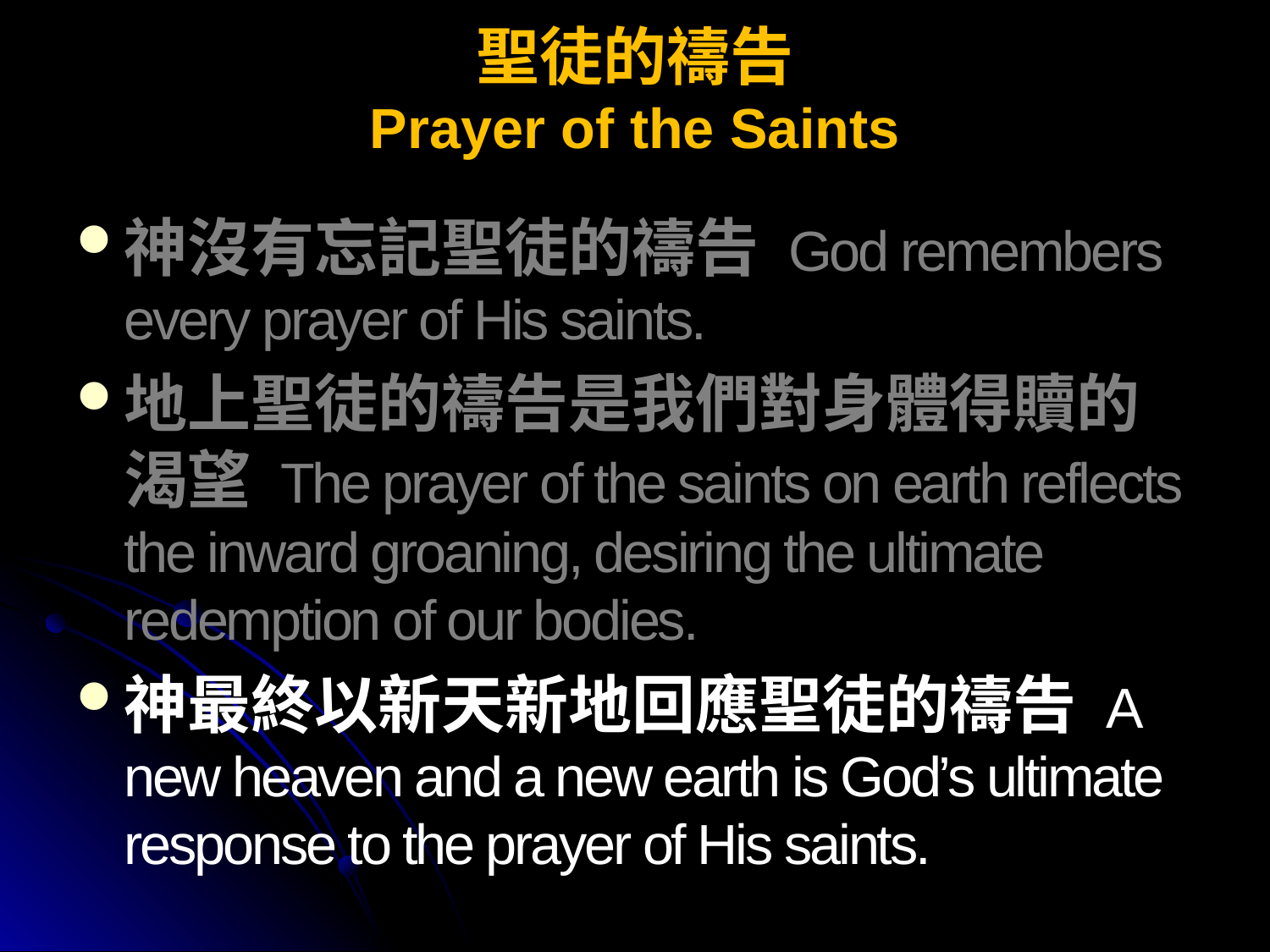

# 聖徒的禱告 Prayer of the Saints
神沒有忘記聖徒的禱告 God remembers every prayer of His saints.
地上聖徒的禱告是我們對身體得贖的渴望 The prayer of the saints on earth reflects the inward groaning, desiring the ultimate redemption of our bodies.
神最終以新天新地回應聖徒的禱告 A new heaven and a new earth is God’s ultimate response to the prayer of His saints.